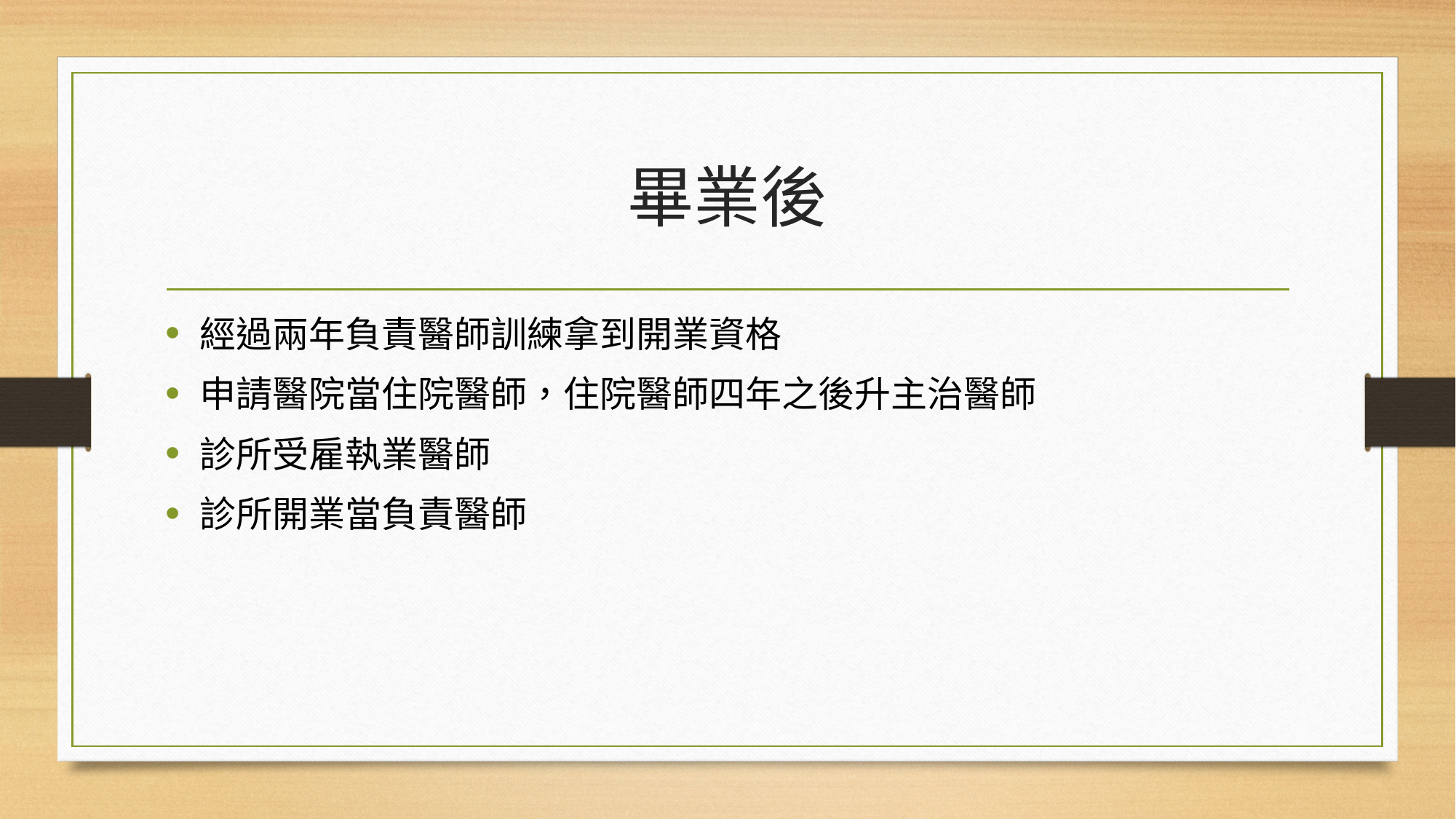

# 畢業後
經過兩年負責醫師訓練拿到開業資格
申請醫院當住院醫師，住院醫師四年之後升主治醫師
診所受雇執業醫師
診所開業當負責醫師